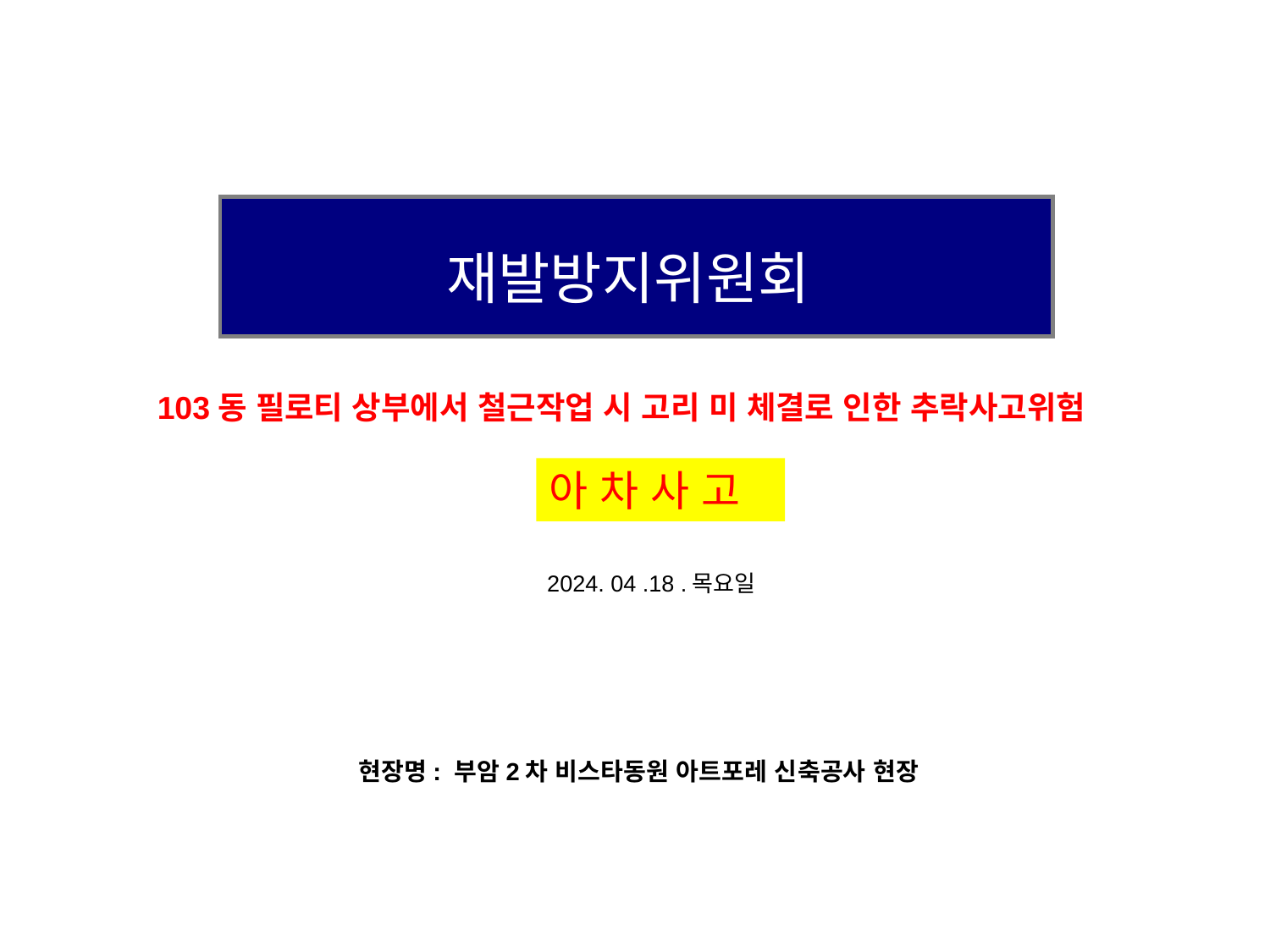

재발방지위원회
103동 필로티 상부에서 철근작업 시 고리 미 체결로 인한 추락사고위험
아 차 사 고
2024. 04 .18 .목요일
현장명: 부암2차 비스타동원 아트포레 신축공사 현장